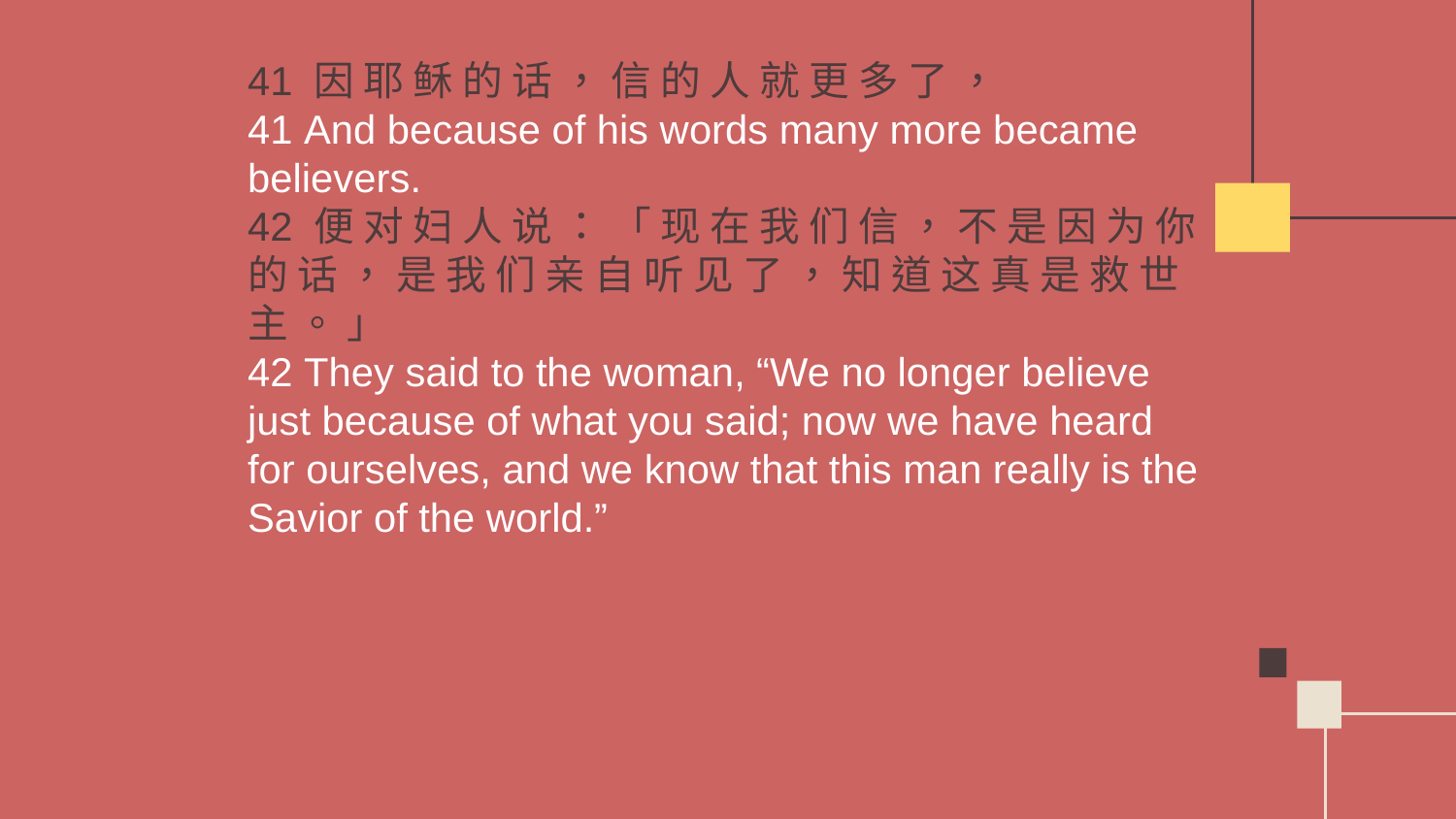

# 41 因 耶 稣 的 话 ， 信 的 人 就 更 多 了 ， 41 And because of his words many more became believers. 42 便 对 妇 人 说 ： 「 现 在 我 们 信 ， 不 是 因 为 你 的 话 ， 是 我 们 亲 自 听 见 了 ， 知 道 这 真 是 救 世 主 。 」 42 They said to the woman, “We no longer believe just because of what you said; now we have heard for ourselves, and we know that this man really is the Savior of the world.”